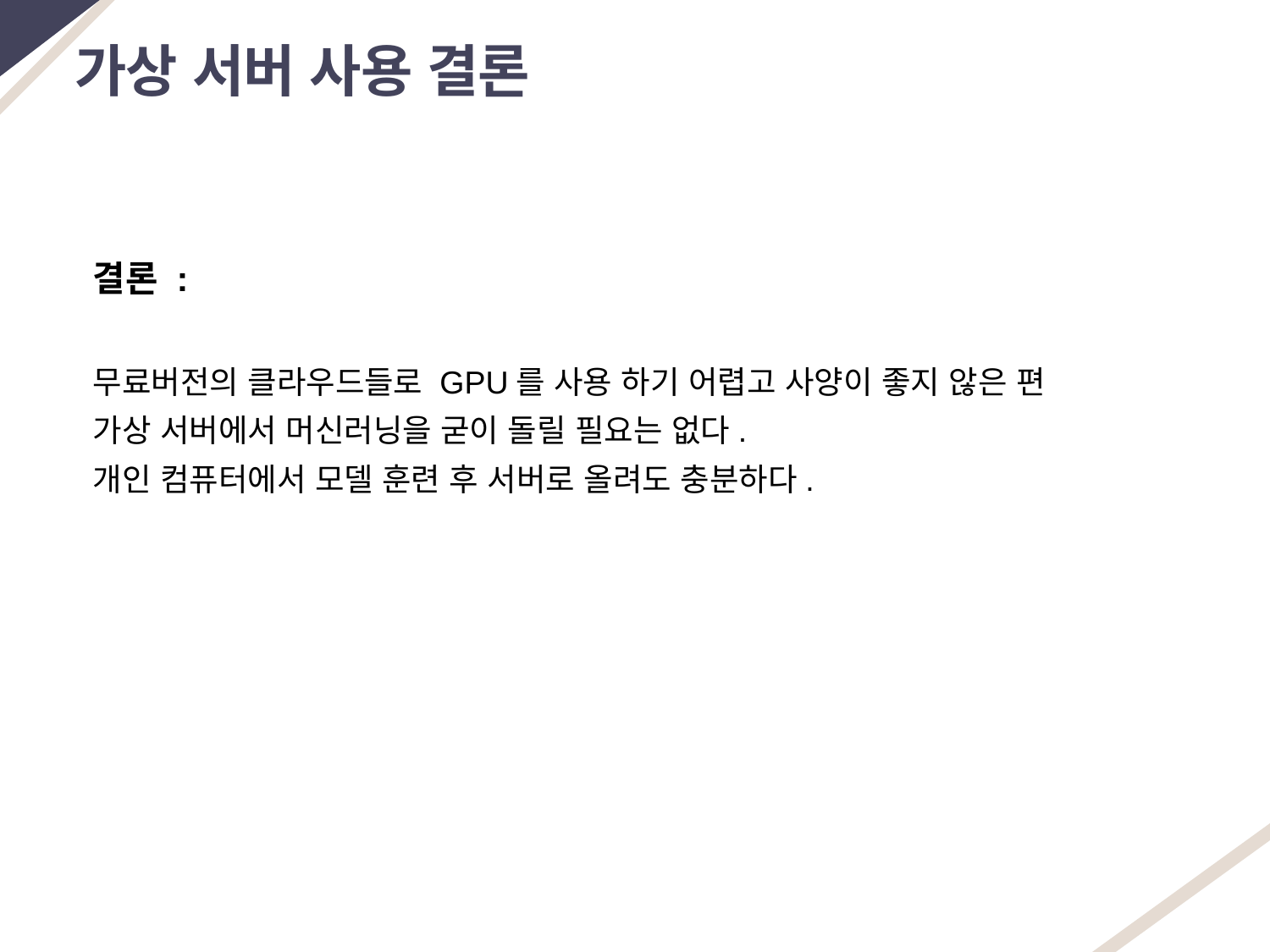

가상 서버 사용 결론
결론 :

무료버전의 클라우드들로 GPU를 사용 하기 어렵고 사양이 좋지 않은 편
가상 서버에서 머신러닝을 굳이 돌릴 필요는 없다.
개인 컴퓨터에서 모델 훈련 후 서버로 올려도 충분하다.